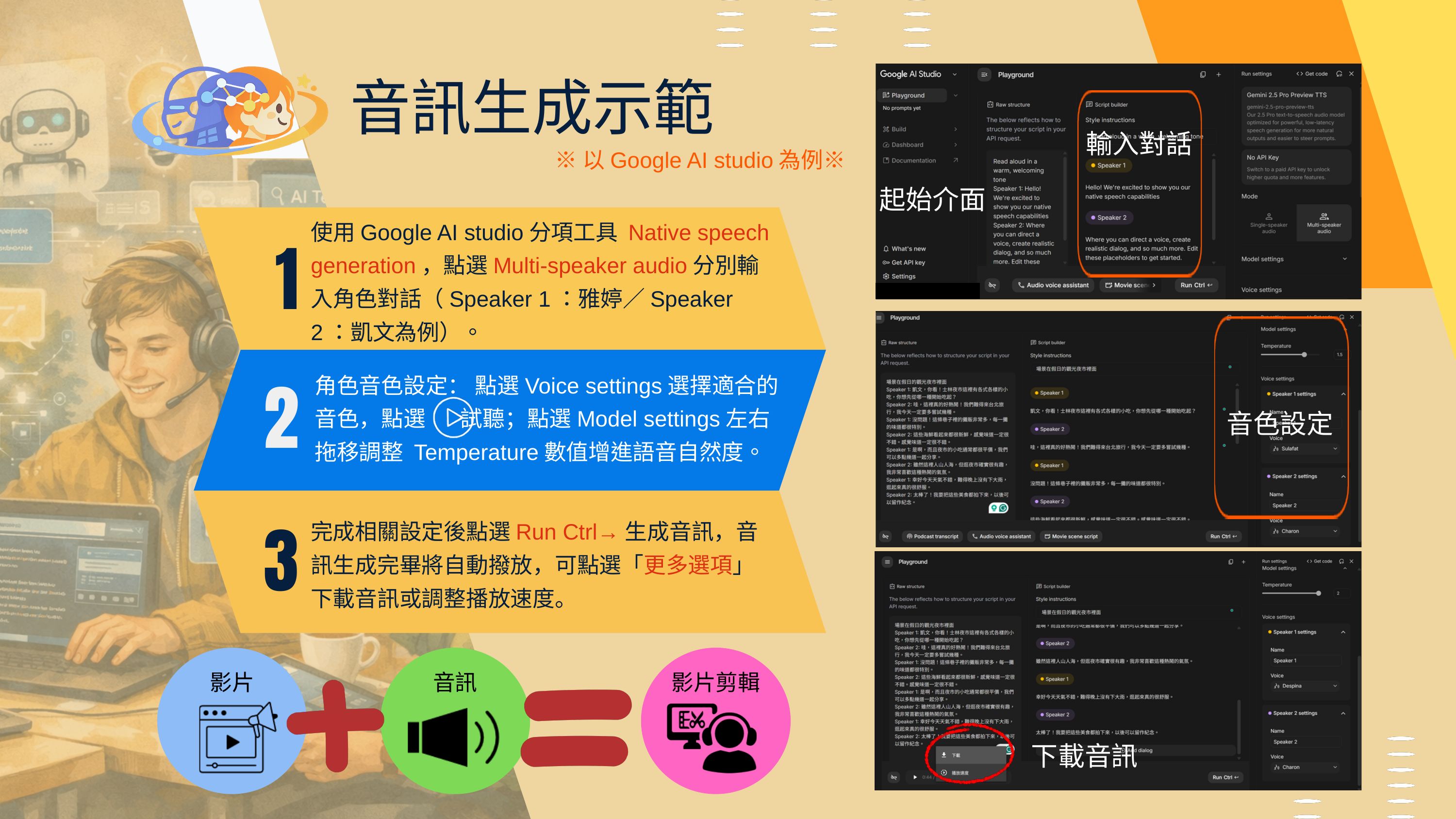

音訊生成示範
輸入對話

※以Google AI studio為例※
起始介面

使用Google AI studio分項工具 Native speech generation，點選Multi-speaker audio分別輸入角色對話（Speaker 1：雅婷／Speaker 2：凱文為例）。
1

角色音色設定： 點選Voice settings選擇適合的音色，點選       試聽；點選Model settings左右拖移調整 Temperature數值增進語音自然度。
2

音色設定

完成相關設定後點選Run Ctrl→生成音訊，音訊生成完畢將自動撥放，可點選「更多選項」下載音訊或調整播放速度。
3

影片

音訊

影片剪輯

下載音訊